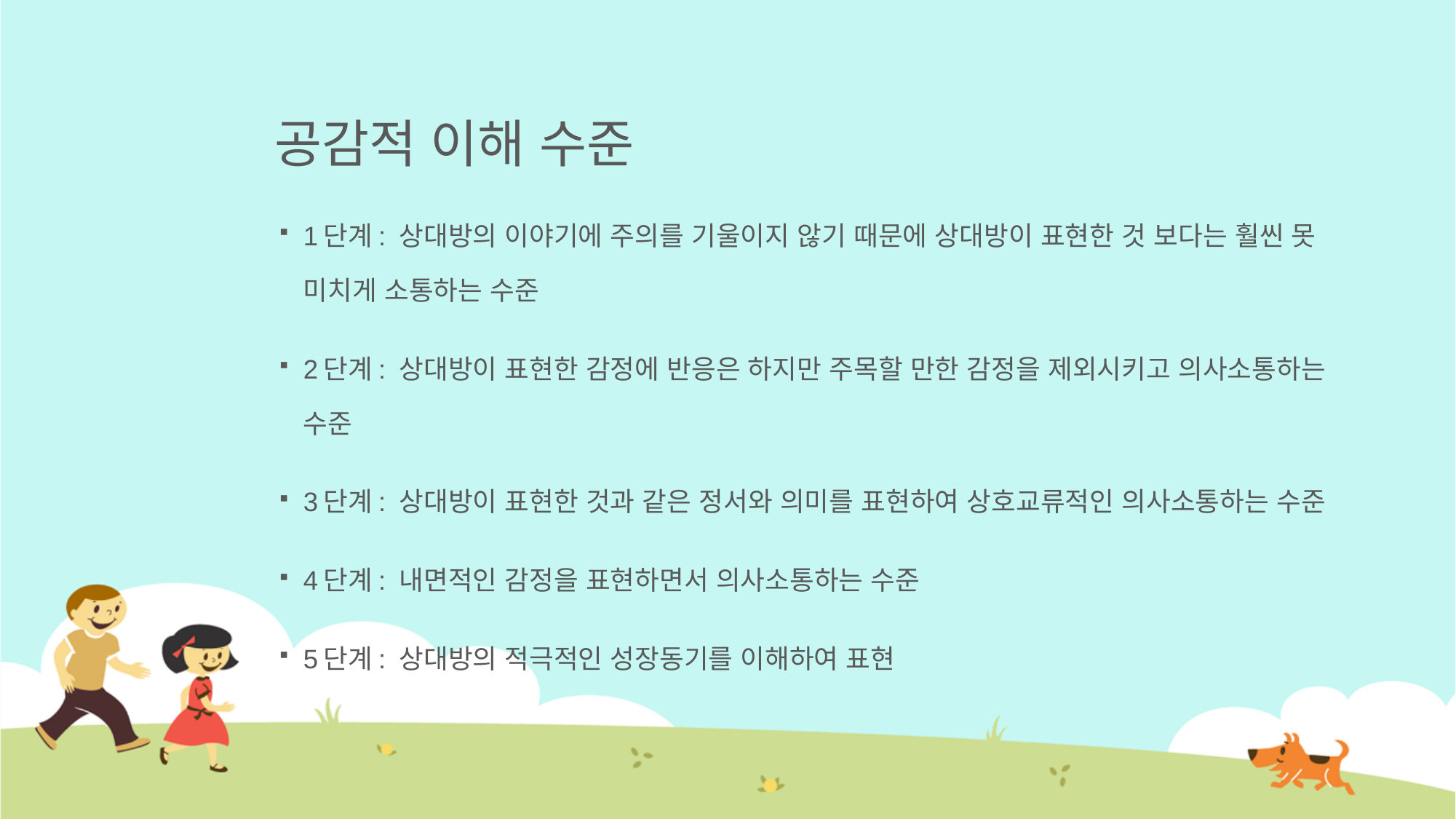

# 공감적 이해 수준
1단계: 상대방의 이야기에 주의를 기울이지 않기 때문에 상대방이 표현한 것 보다는 훨씬 못 미치게 소통하는 수준
2단계: 상대방이 표현한 감정에 반응은 하지만 주목할 만한 감정을 제외시키고 의사소통하는 수준
3단계: 상대방이 표현한 것과 같은 정서와 의미를 표현하여 상호교류적인 의사소통하는 수준
4단계: 내면적인 감정을 표현하면서 의사소통하는 수준
5단계: 상대방의 적극적인 성장동기를 이해하여 표현